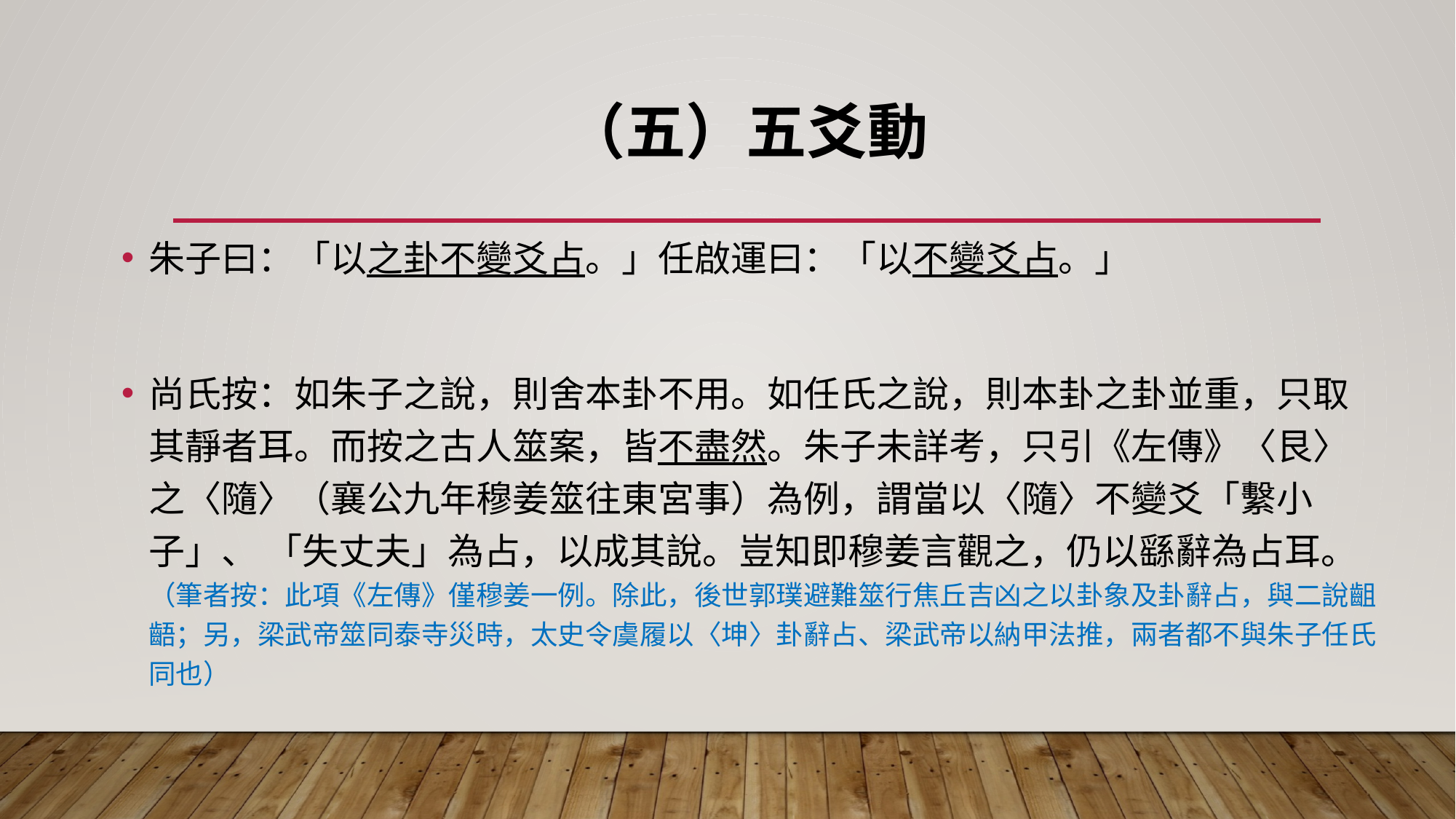

# （五）五爻動
朱子曰：「以之卦不變爻占。」任啟運曰：「以不變爻占。」

尚氏按：如朱子之說，則舍本卦不用。如任氏之說，則本卦之卦並重，只取其靜者耳。而按之古人筮案，皆不盡然。朱子未詳考，只引《左傳》〈艮〉之〈隨〉（襄公九年穆姜筮往東宮事）為例，謂當以〈隨〉不變爻「繫小子」、 「失丈夫」為占，以成其說。豈知即穆姜言觀之，仍以繇辭為占耳。（筆者按：此項《左傳》僅穆姜一例。除此，後世郭璞避難筮行焦丘吉凶之以卦象及卦辭占，與二說齟齬；另，梁武帝筮同泰寺災時，太史令虞履以〈坤〉卦辭占、梁武帝以納甲法推，兩者都不與朱子任氏同也）